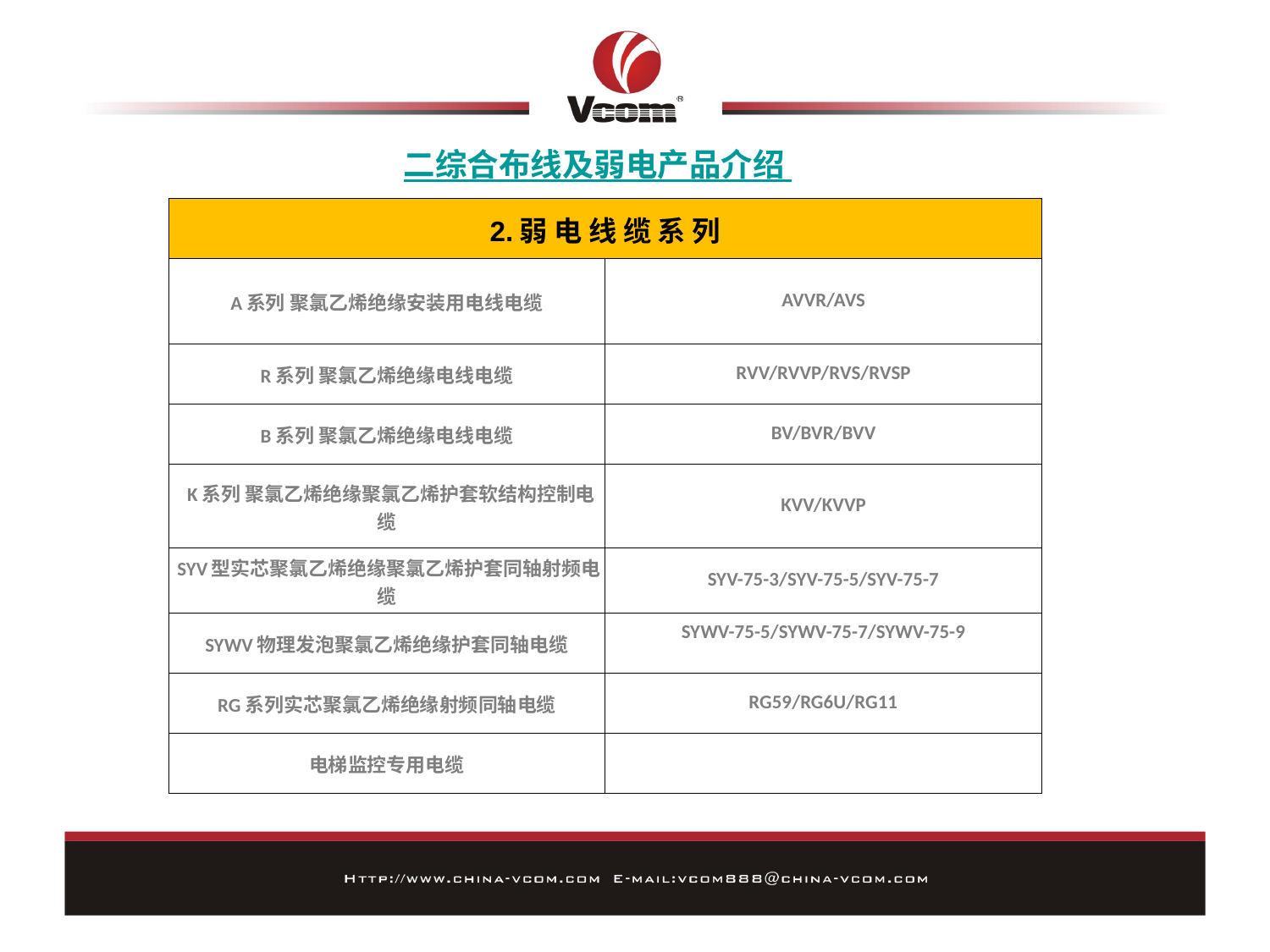

二综合布线及弱电产品介绍
| 2.弱 电 线 缆 系 列 |  |
| --- | --- |
| A系列 聚氯乙烯绝缘安装用电线电缆 | AVVR/AVS |
| R系列 聚氯乙烯绝缘电线电缆 | RVV/RVVP/RVS/RVSP |
| B系列 聚氯乙烯绝缘电线电缆 | BV/BVR/BVV |
| K系列 聚氯乙烯绝缘聚氯乙烯护套软结构控制电缆 | KVV/KVVP |
| SYV型实芯聚氯乙烯绝缘聚氯乙烯护套同轴射频电缆 | SYV-75-3/SYV-75-5/SYV-75-7 |
| SYWV物理发泡聚氯乙烯绝缘护套同轴电缆 | SYWV-75-5/SYWV-75-7/SYWV-75-9 |
| RG系列实芯聚氯乙烯绝缘射频同轴电缆 | RG59/RG6U/RG11 |
| 电梯监控专用电缆 |  |